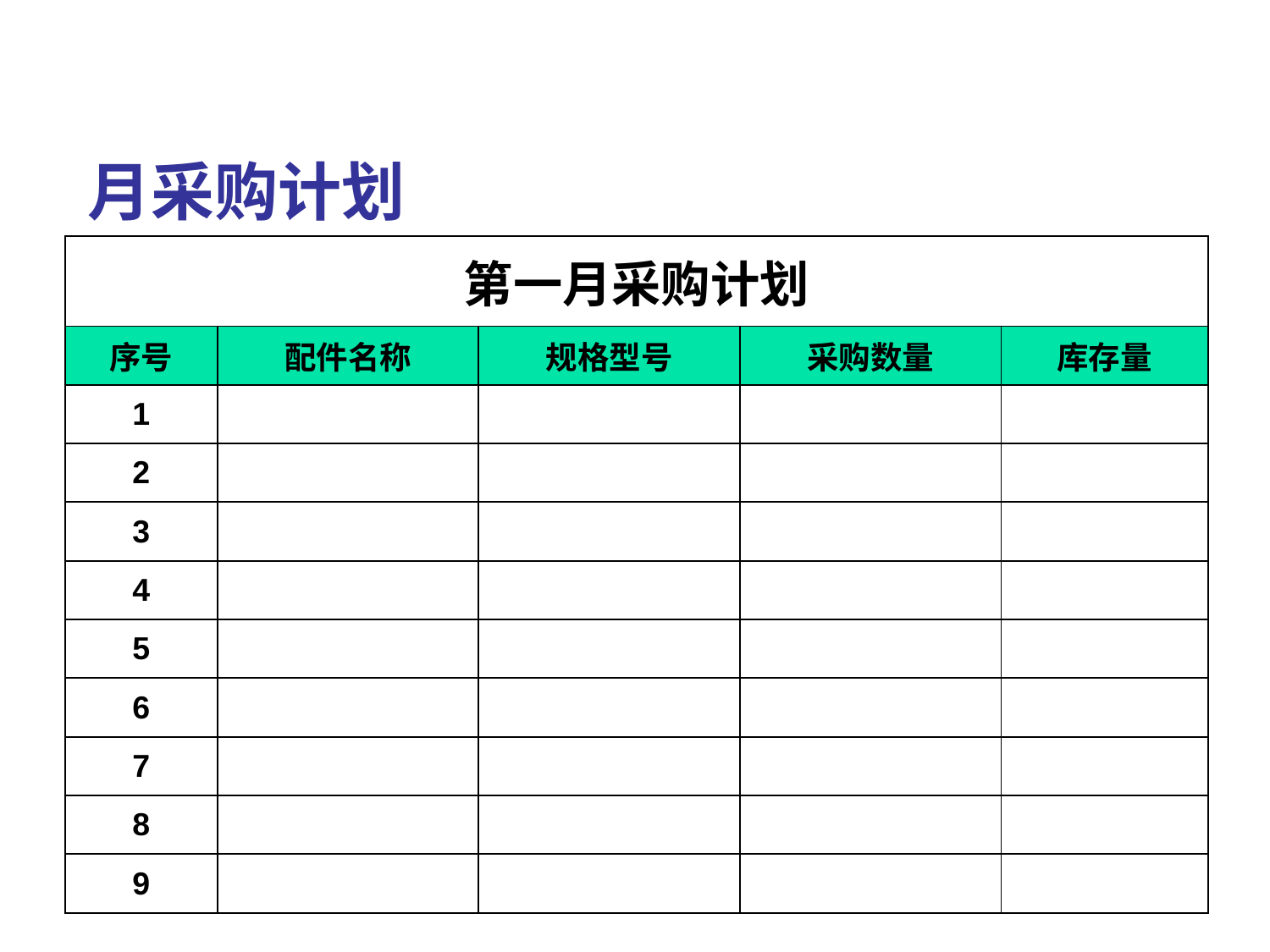

# 月采购计划
| 第一月采购计划 |  |  |  |  |
| --- | --- | --- | --- | --- |
| 序号 | 配件名称 | 规格型号 | 采购数量 | 库存量 |
| 1 |  |  |  |  |
| 2 |  |  |  |  |
| 3 |  |  |  |  |
| 4 |  |  |  |  |
| 5 |  |  |  |  |
| 6 |  |  |  |  |
| 7 |  |  |  |  |
| 8 |  |  |  |  |
| 9 |  |  |  |  |